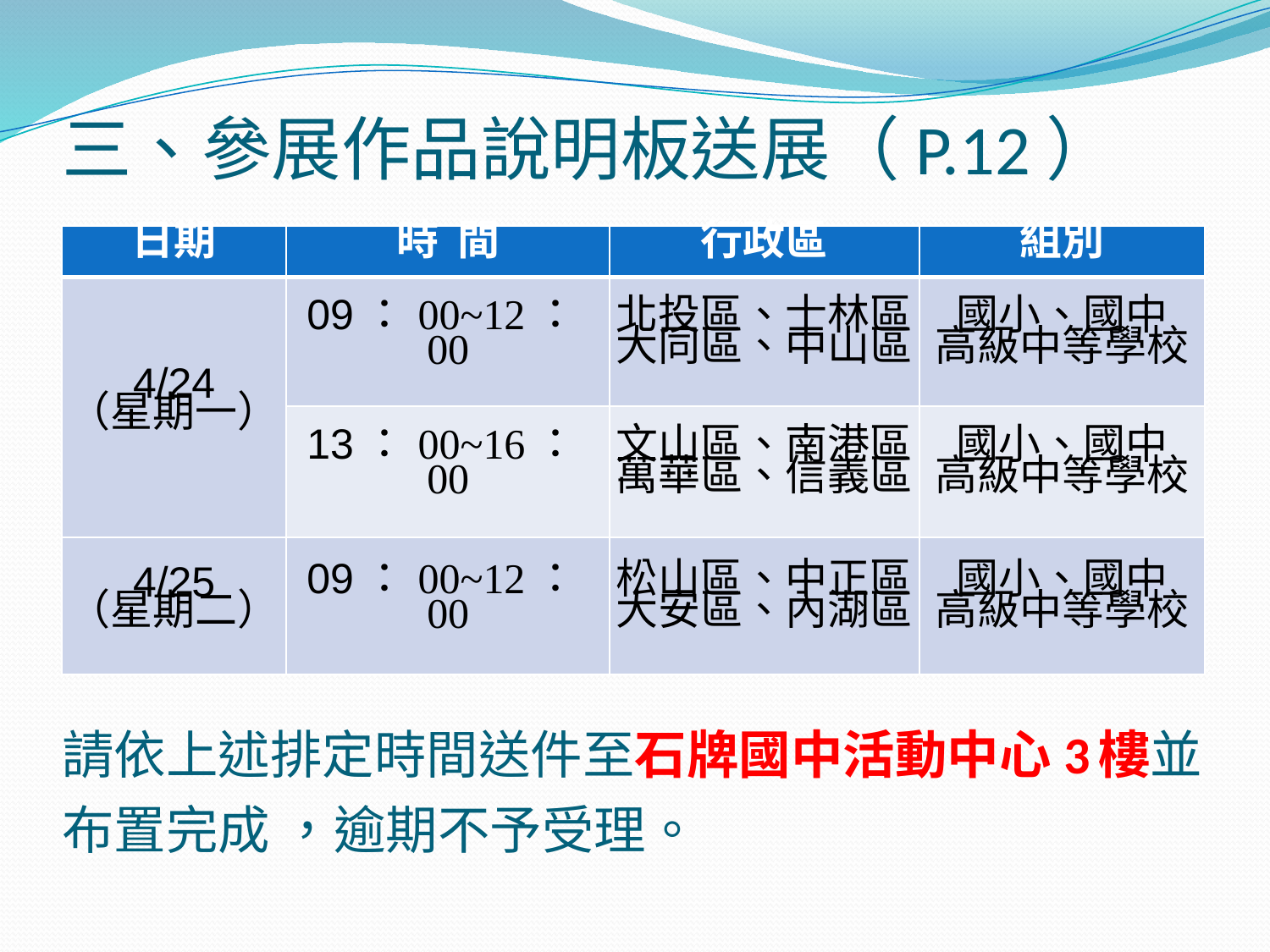

# 三、參展作品說明板送展（P.12）
| 日期 | 時 間 | 行政區 | 組別 |
| --- | --- | --- | --- |
| 4/24 （星期一） | 09：00~12：00 | 北投區、士林區 大同區、中山區 | 國小、國中 高級中等學校 |
|  | 13：00~16：00 | 文山區、南港區 萬華區、信義區 | 國小、國中 高級中等學校 |
| 4/25 （星期二） | 09：00~12：00 | 松山區、中正區 大安區、內湖區 | 國小、國中 高級中等學校 |
請依上述排定時間送件至石牌國中活動中心3樓並布置完成 ，逾期不予受理。